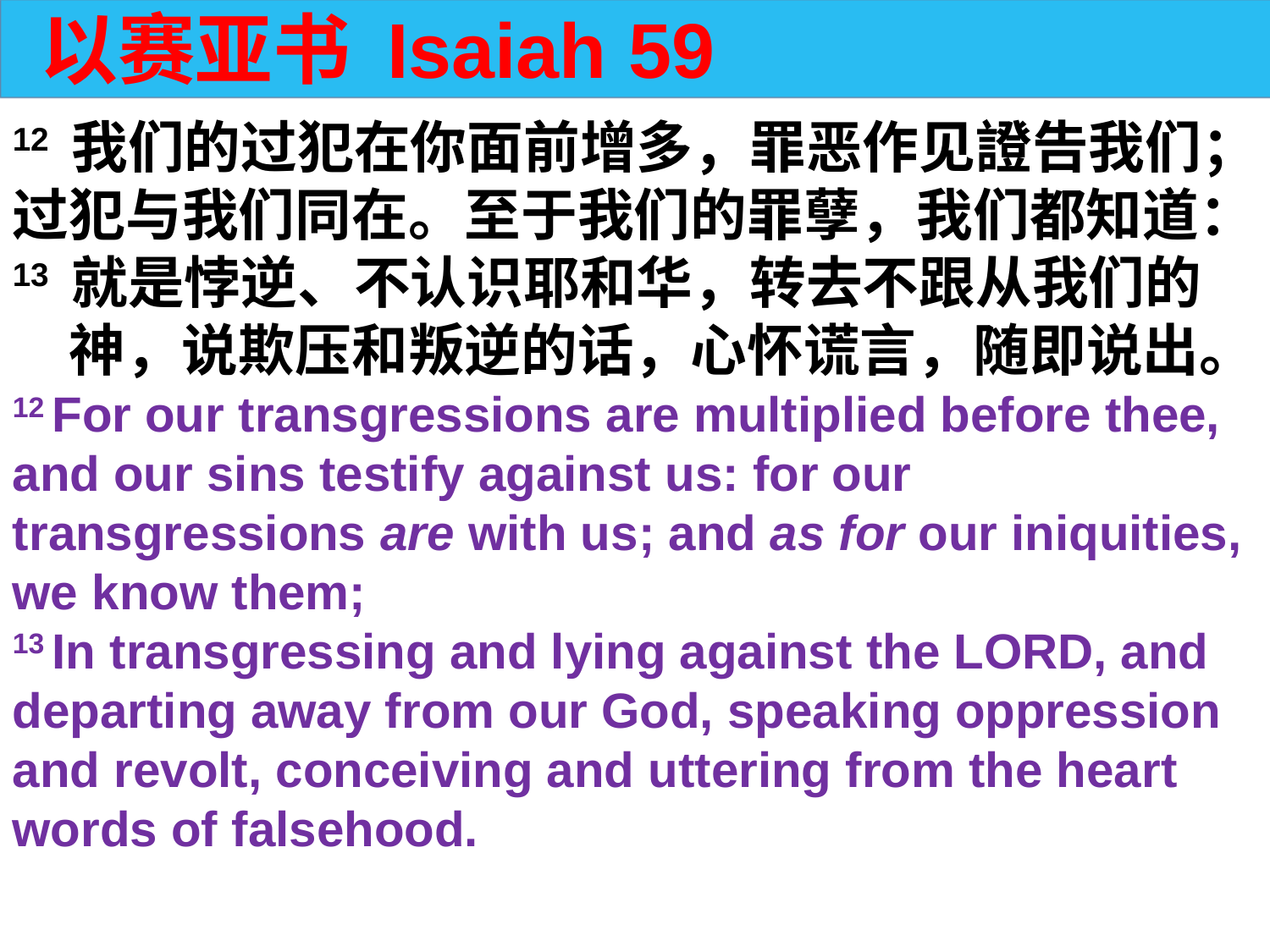

以赛亚书 Isaiah 59
12 我们的过犯在你面前增多，罪恶作见證告我们；过犯与我们同在。至于我们的罪孽，我们都知道：
13 就是悖逆、不认识耶和华，转去不跟从我们的　神，说欺压和叛逆的话，心怀谎言，随即说出。
12 For our transgressions are multiplied before thee, and our sins testify against us: for our transgressions are with us; and as for our iniquities, we know them;
13 In transgressing and lying against the LORD, and departing away from our God, speaking oppression and revolt, conceiving and uttering from the heart words of falsehood.